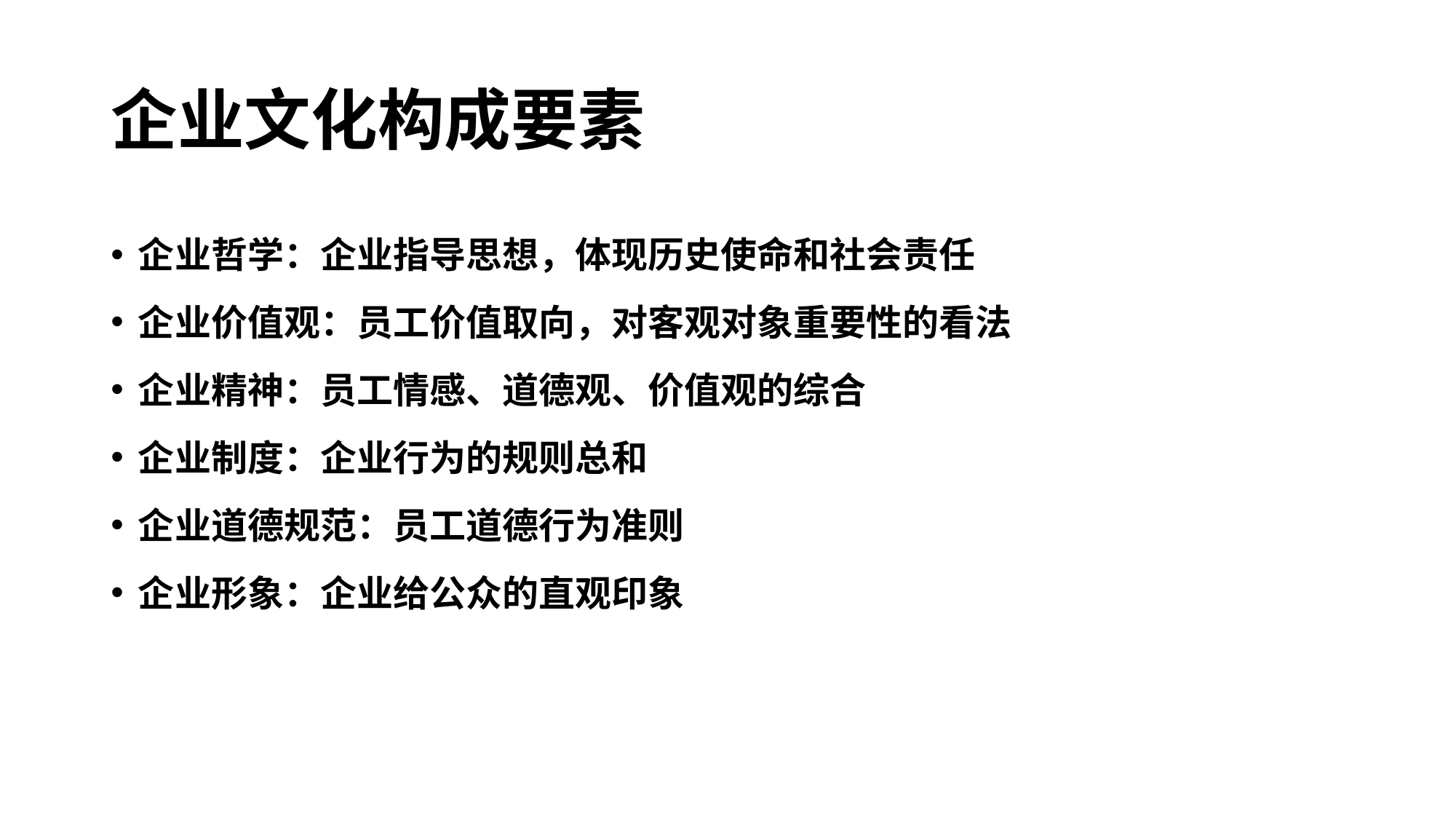

企业文化构成要素
企业哲学：企业指导思想，体现历史使命和社会责任
企业价值观：员工价值取向，对客观对象重要性的看法
企业精神：员工情感、道德观、价值观的综合
企业制度：企业行为的规则总和
企业道德规范：员工道德行为准则
企业形象：企业给公众的直观印象